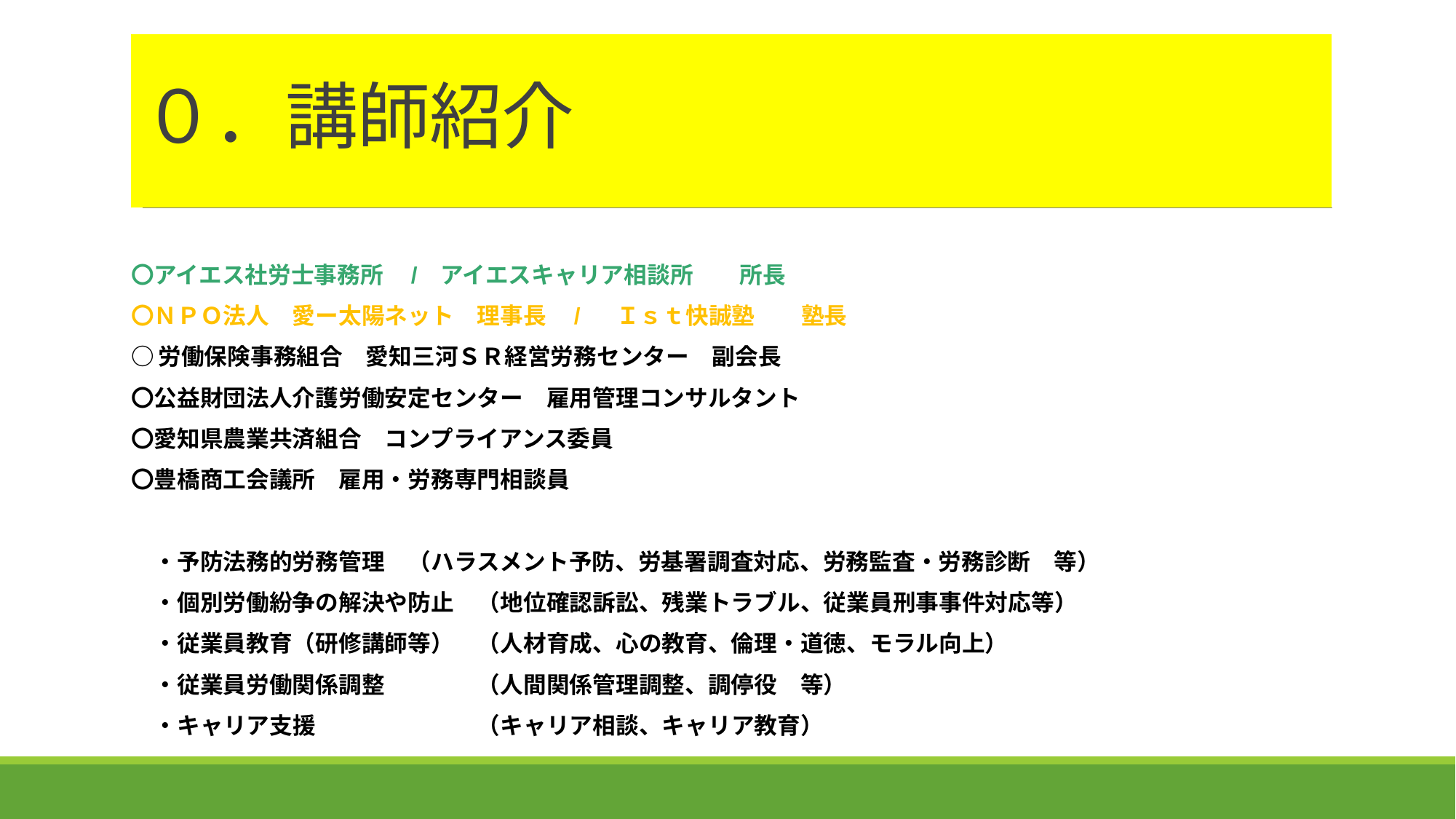

# ０．講師紹介
〇アイエス社労士事務所　/   アイエスキャリア相談所　　所長
〇ＮＰＯ法人　愛ー太陽ネット　理事長　/     Ｉｓｔ快誠塾　　塾長
○労働保険事務組合　愛知三河ＳＲ経営労務センター　副会長
〇公益財団法人介護労働安定センター　雇用管理コンサルタント
〇愛知県農業共済組合　コンプライアンス委員
〇豊橋商工会議所　雇用・労務専門相談員

　・予防法務的労務管理　（ハラスメント予防、労基署調査対応、労務監査・労務診断　等）
　・個別労働紛争の解決や防止　（地位確認訴訟、残業トラブル、従業員刑事事件対応等）
　・従業員教育（研修講師等）　（人材育成、心の教育、倫理・道徳、モラル向上）
　・従業員労働関係調整　　　　（人間関係管理調整、調停役　等）
　・キャリア支援　　　　　　　（キャリア相談、キャリア教育）